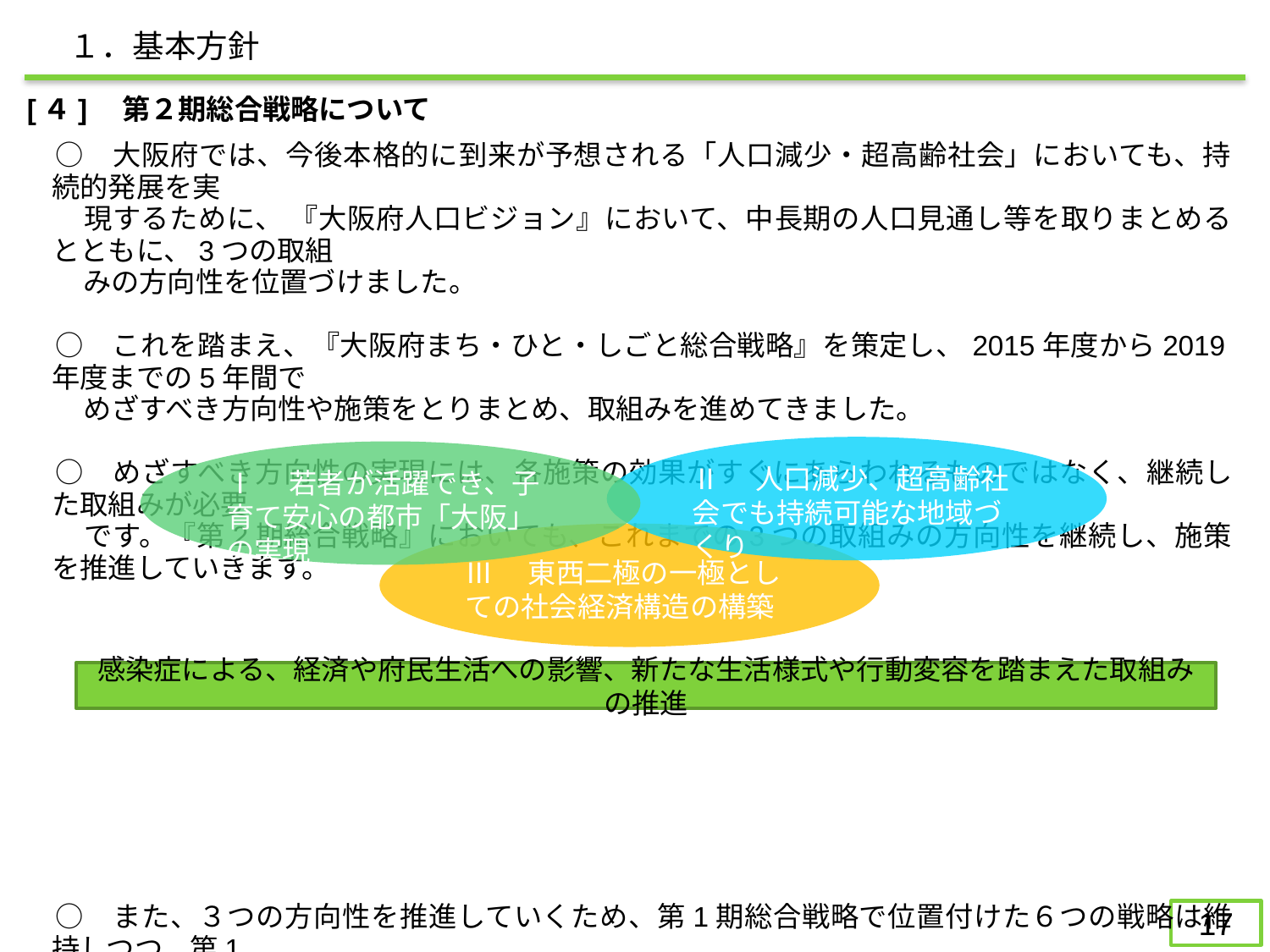

１．基本方針
[４]　第２期総合戦略について

　○　大阪府では、今後本格的に到来が予想される「人口減少・超高齢社会」においても、持続的発展を実
　　現するために、 『大阪府人口ビジョン』において、中長期の人口見通し等を取りまとめるとともに、3つの取組
　　みの方向性を位置づけました。

　○　これを踏まえ、『大阪府まち・ひと・しごと総合戦略』を策定し、2015年度から2019年度までの5年間で
　　めざすべき方向性や施策をとりまとめ、取組みを進めてきました。

　○　めざすべき方向性の実現には、各施策の効果がすぐにあらわれるものではなく、継続した取組みが必要
　　です。『第2期総合戦略』においても、これまでの3つの取組みの方向性を継続し、施策を推進していきます。

　○　また、３つの方向性を推進していくため、第1期総合戦略で位置付けた６つの戦略は維持しつつ、第1
　　期総合戦略の振り返りや新たな動きを活かし、取組みを推進・加速化していくことにより、計画終了翌年の
　　2025年大阪・関西万博の開催に相応しいまちづくりを進めます。
　○ 　戦略の推進に当たっては、新型コロナ感染拡大による大阪経済、府民生活への影響や、新たな生活
　　様式の下、多様化した働き方などの行動変容を踏まえた上で、取組みを実施します。

Ⅱ　人口減少、超高齢社会でも持続可能な地域づくり
Ⅰ　若者が活躍でき、子育て安心の都市「大阪」の実現
Ⅲ　東西二極の一極としての社会経済構造の構築
感染症による、経済や府民生活への影響、新たな生活様式や行動変容を踏まえた取組みの推進
17